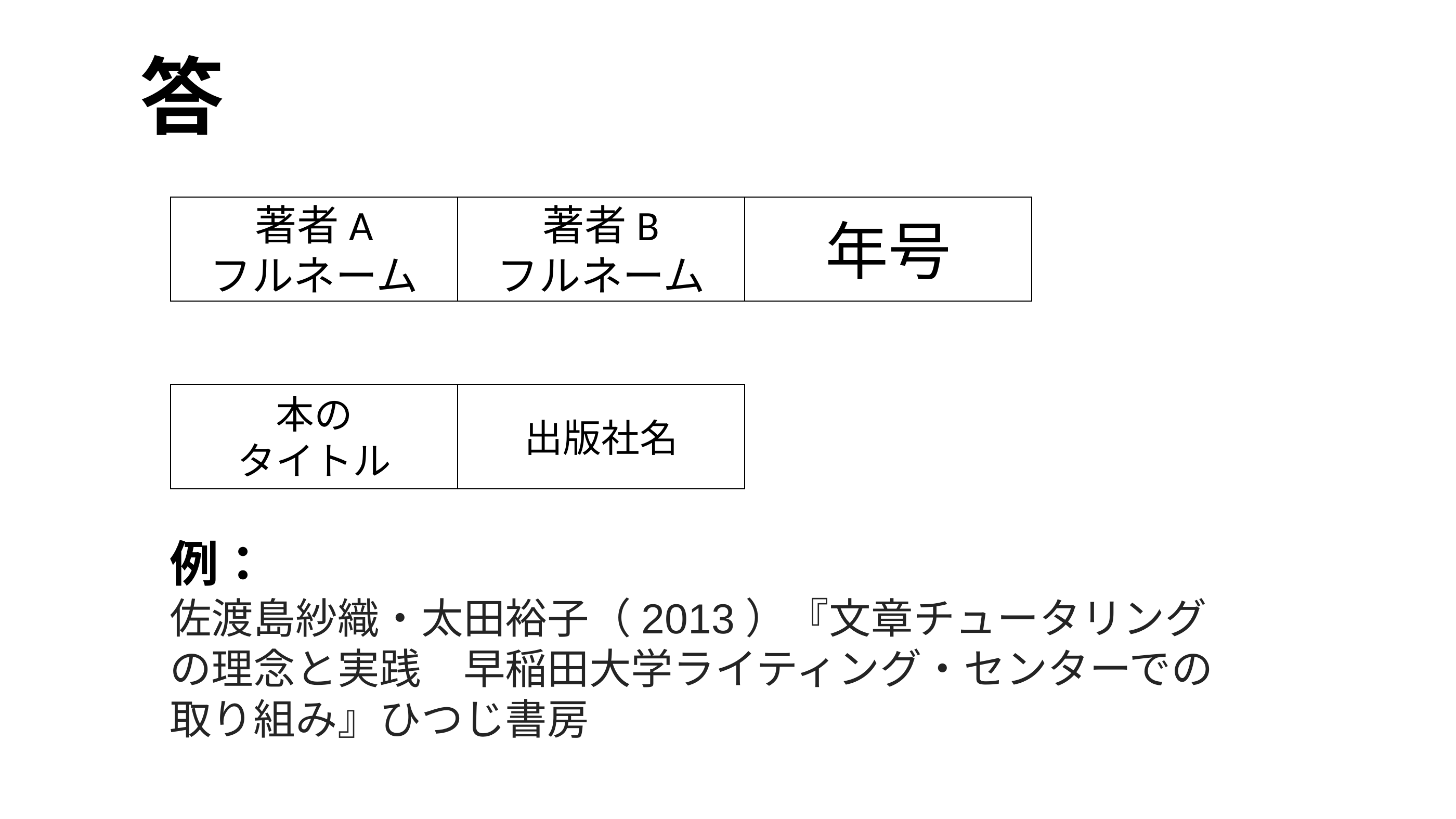

# 答
年号
著者A
フルネーム
著者B
フルネーム
出版社名
本の
タイトル
例：
佐渡島紗織・太田裕子（2013）『文章チュータリングの理念と実践　早稲田大学ライティング・センターでの取り組み』ひつじ書房